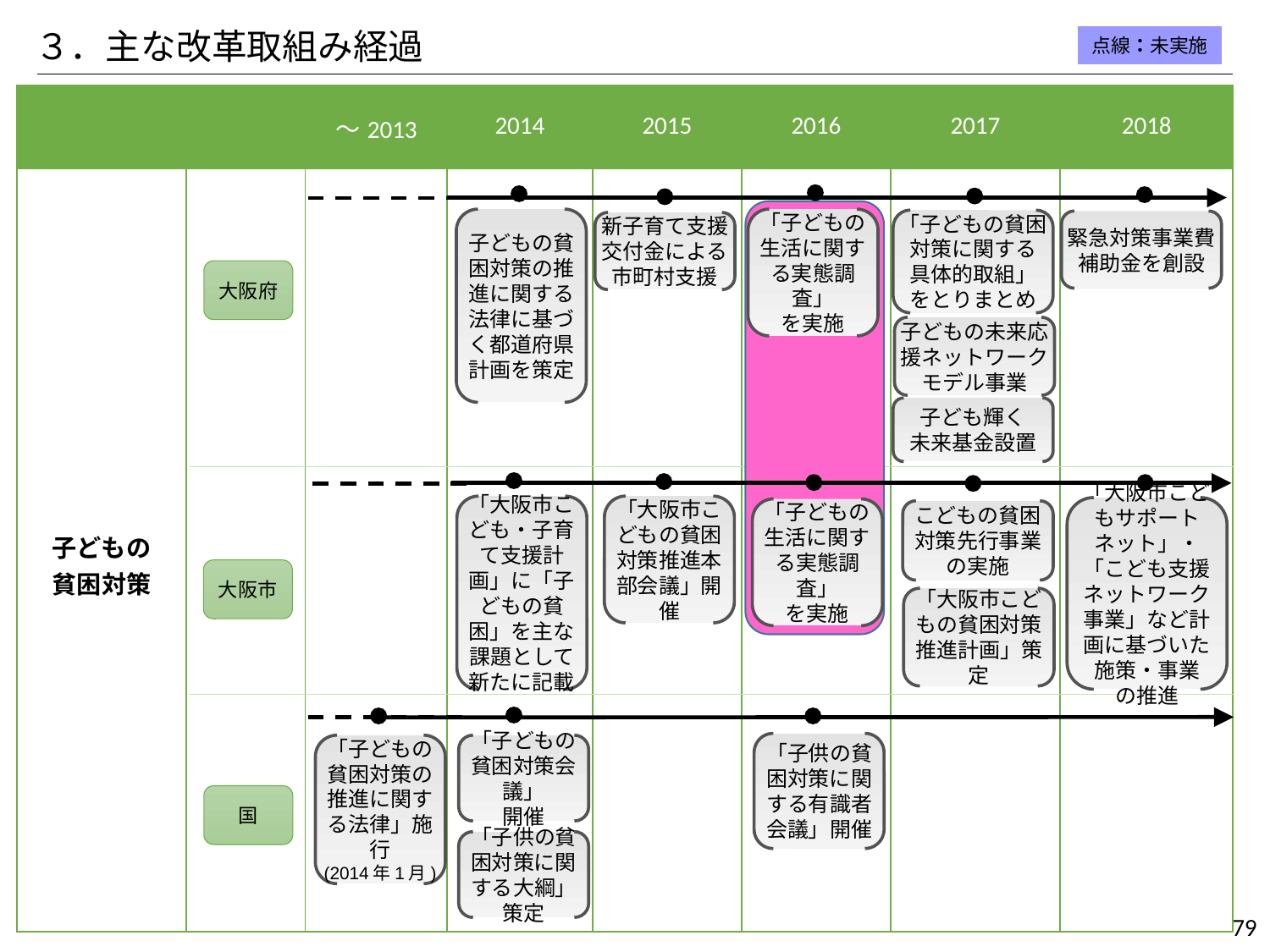

３．主な改革取組み経過
点線：未実施
|  |  | ～2013 | 2014 | 2015 | 2016 | 2017 | 2018 |
| --- | --- | --- | --- | --- | --- | --- | --- |
| 子どもの 貧困対策 |  |  |  |  |  |  |  |

子どもの貧困対策の推進に関する法律に基づく都道府県計画を策定
「子どもの生活に関する実態調査」
を実施
「子どもの貧困
対策に関する
具体的取組」
をとりまとめ
緊急対策事業費補助金を創設
新子育て支援交付金による市町村支援
大阪府
子どもの未来応援ネットワークモデル事業
子ども輝く
未来基金設置

「大阪市こども・子育て支援計画」に「子どもの貧困」を主な課題として新たに記載
「大阪市こどもの貧困対策推進本部会議」開催
「大阪市こどもサポートネット」・「こども支援ネットワーク事業」など計画に基づいた施策・事業
の推進
「子どもの生活に関する実態調査」
を実施
こどもの貧困
対策先行事業
の実施
大阪市
「大阪市こどもの貧困対策推進計画」策定

「子供の貧困対策に関する有識者会議」開催
「子どもの貧困対策の推進に関する法律」施行
(2014年1月)
「子どもの貧困対策会議」
開催
「子供の貧困対策に関する大綱」策定
国
79